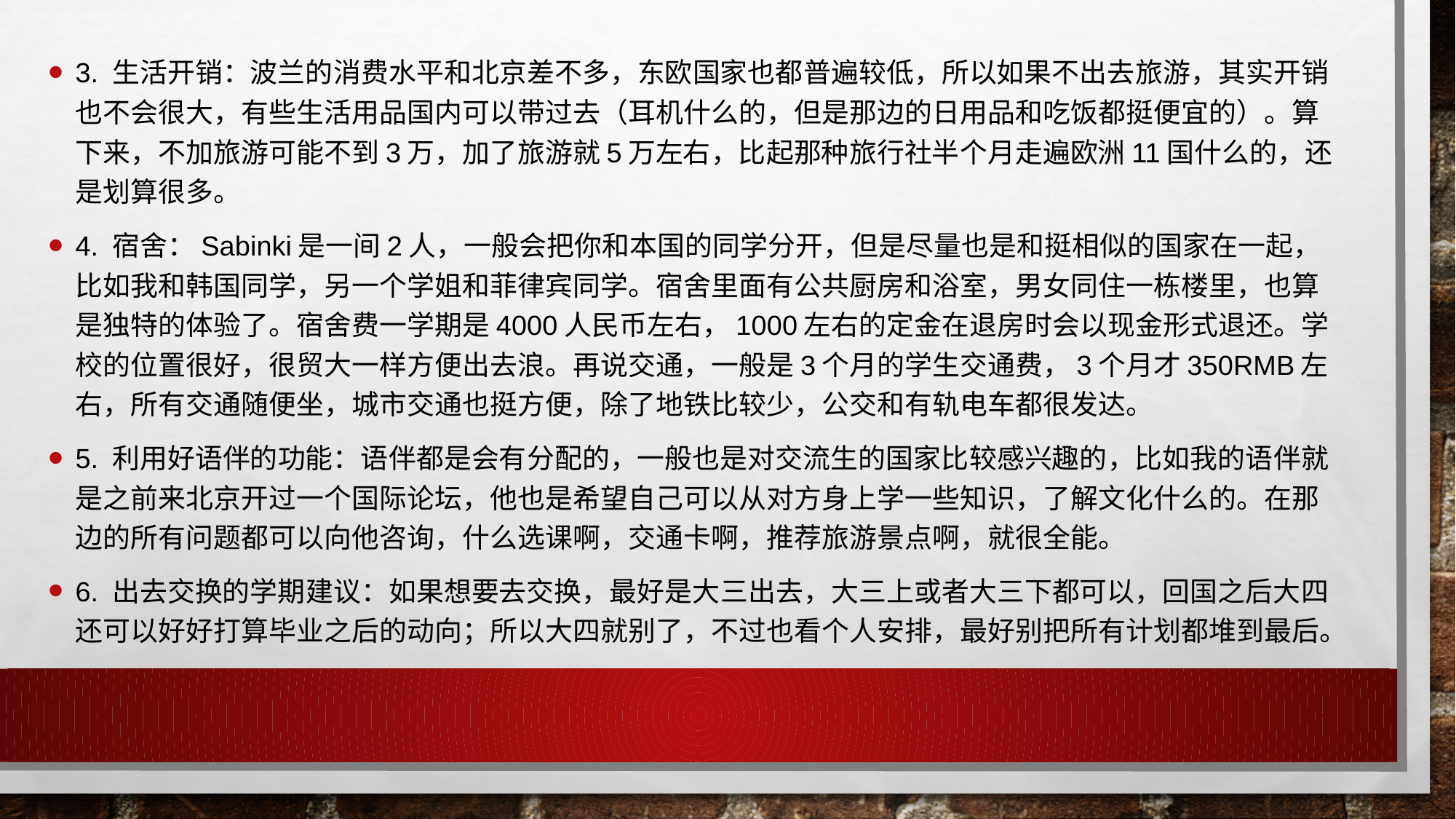

3. 生活开销：波兰的消费水平和北京差不多，东欧国家也都普遍较低，所以如果不出去旅游，其实开销也不会很大，有些生活用品国内可以带过去（耳机什么的，但是那边的日用品和吃饭都挺便宜的）。算下来，不加旅游可能不到3万，加了旅游就5万左右，比起那种旅行社半个月走遍欧洲11国什么的，还是划算很多。
4. 宿舍：sabinki是一间2人，一般会把你和本国的同学分开，但是尽量也是和挺相似的国家在一起，比如我和韩国同学，另一个学姐和菲律宾同学。宿舍里面有公共厨房和浴室，男女同住一栋楼里，也算是独特的体验了。宿舍费一学期是4000人民币左右，1000左右的定金在退房时会以现金形式退还。学校的位置很好，很贸大一样方便出去浪。再说交通，一般是3个月的学生交通费，3个月才350RMB左右，所有交通随便坐，城市交通也挺方便，除了地铁比较少，公交和有轨电车都很发达。
5. 利用好语伴的功能：语伴都是会有分配的，一般也是对交流生的国家比较感兴趣的，比如我的语伴就是之前来北京开过一个国际论坛，他也是希望自己可以从对方身上学一些知识，了解文化什么的。在那边的所有问题都可以向他咨询，什么选课啊，交通卡啊，推荐旅游景点啊，就很全能。
6. 出去交换的学期建议：如果想要去交换，最好是大三出去，大三上或者大三下都可以，回国之后大四还可以好好打算毕业之后的动向；所以大四就别了，不过也看个人安排，最好别把所有计划都堆到最后。